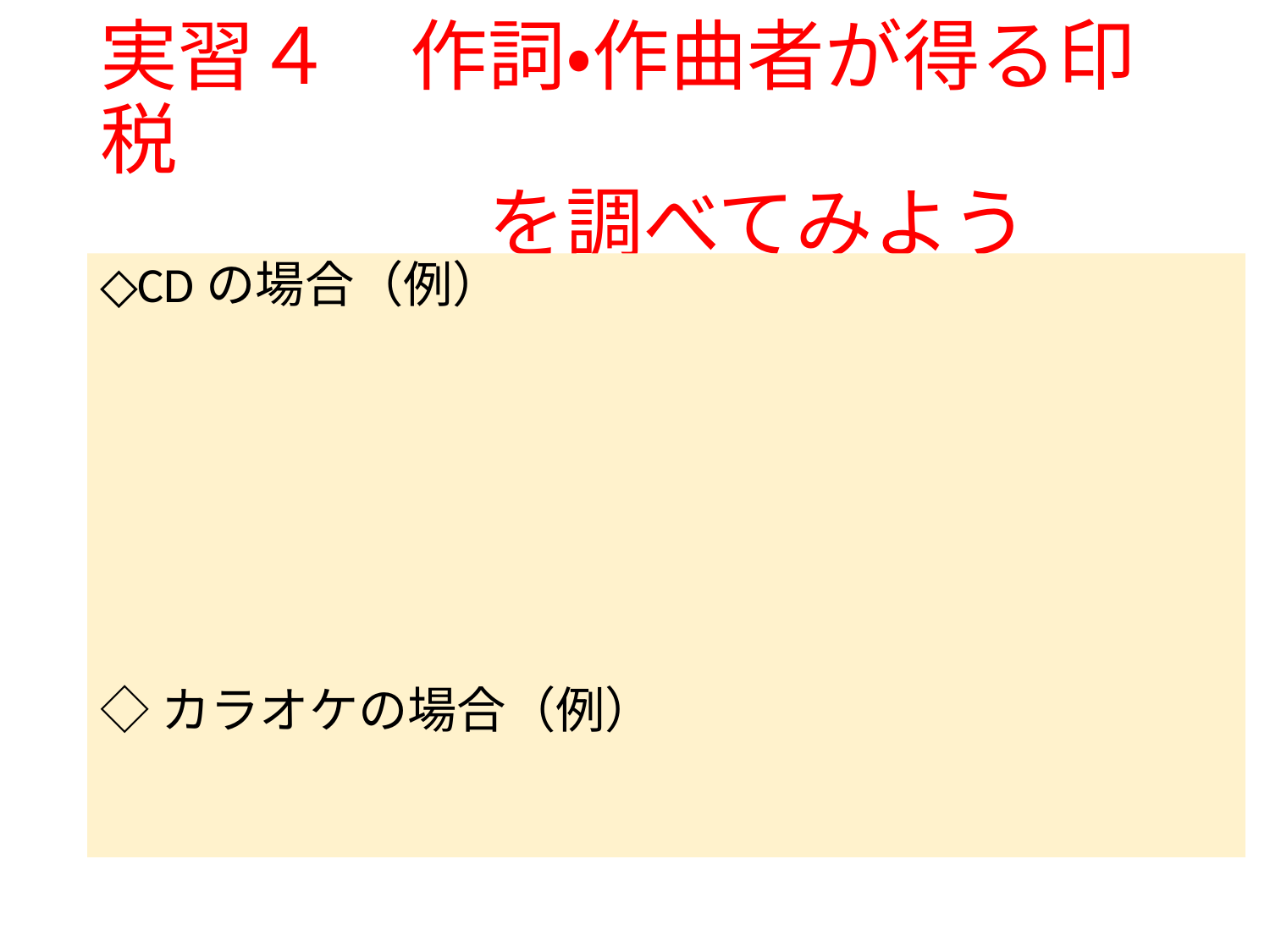

# 実習４　作詞・作曲者が得る印税 　　　　　を調べてみよう
◇CDの場合（例）

◇カラオケの場合（例）